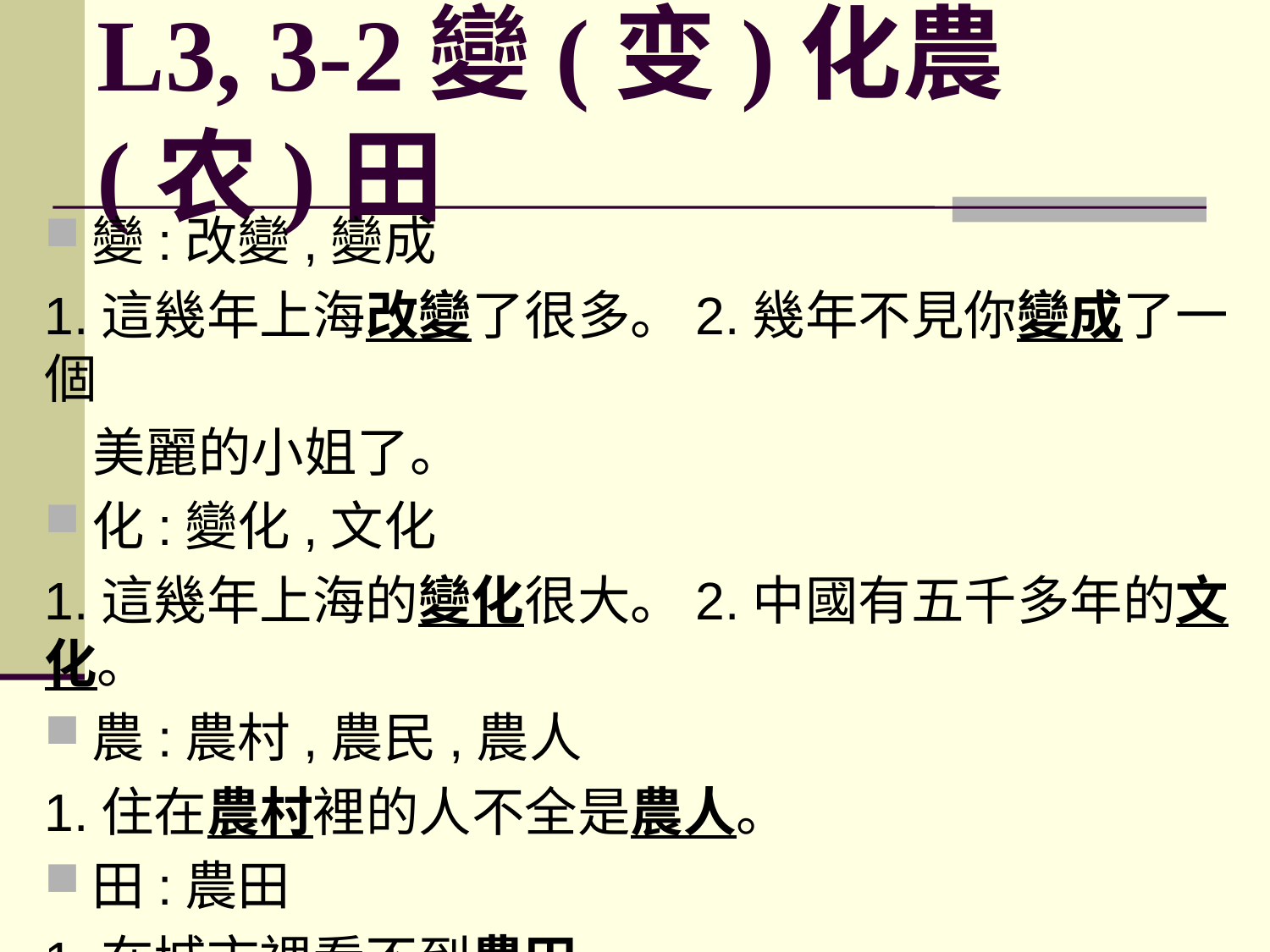

# L3, 3-2變(变)化農(农)田
變:改變,變成
1.這幾年上海改變了很多。2.幾年不見你變成了一個
   美麗的小姐了。
化:變化,文化
1.這幾年上海的變化很大。2.中國有五千多年的文化。
農:農村,農民,農人
1.住在農村裡的人不全是農人。
田:農田
1.在城市裡看不到農田。